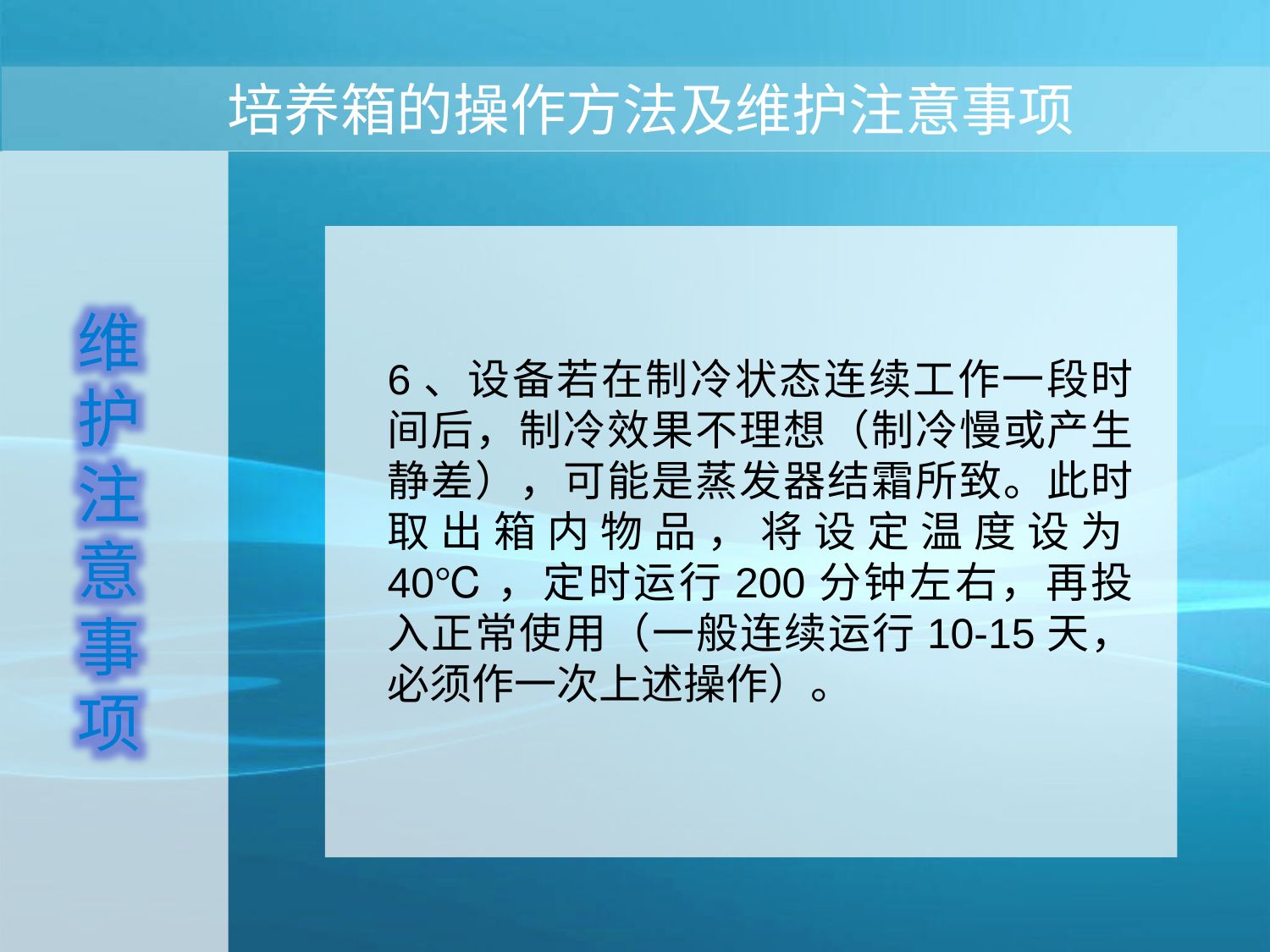

# 培养箱的操作方法及维护注意事项

维护注意事项
6、设备若在制冷状态连续工作一段时间后，制冷效果不理想（制冷慢或产生静差），可能是蒸发器结霜所致。此时取出箱内物品，将设定温度设为40℃，定时运行200分钟左右，再投入正常使用（一般连续运行10-15天，必须作一次上述操作）。